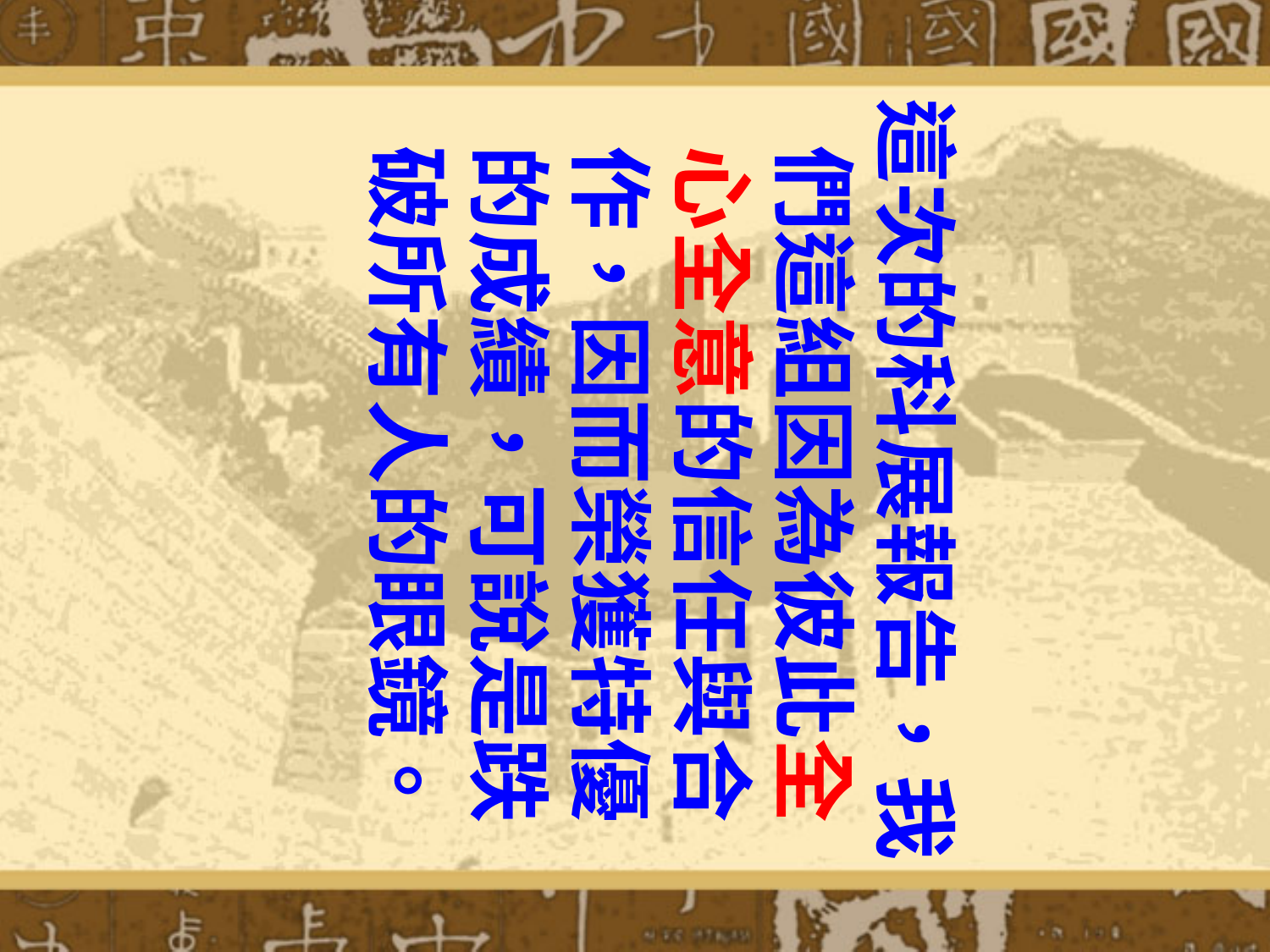

這次的科展報告，我們這組因為彼此全心全意的信任與合作，因而榮獲特優的成績，可說是跌破所有人的眼鏡。